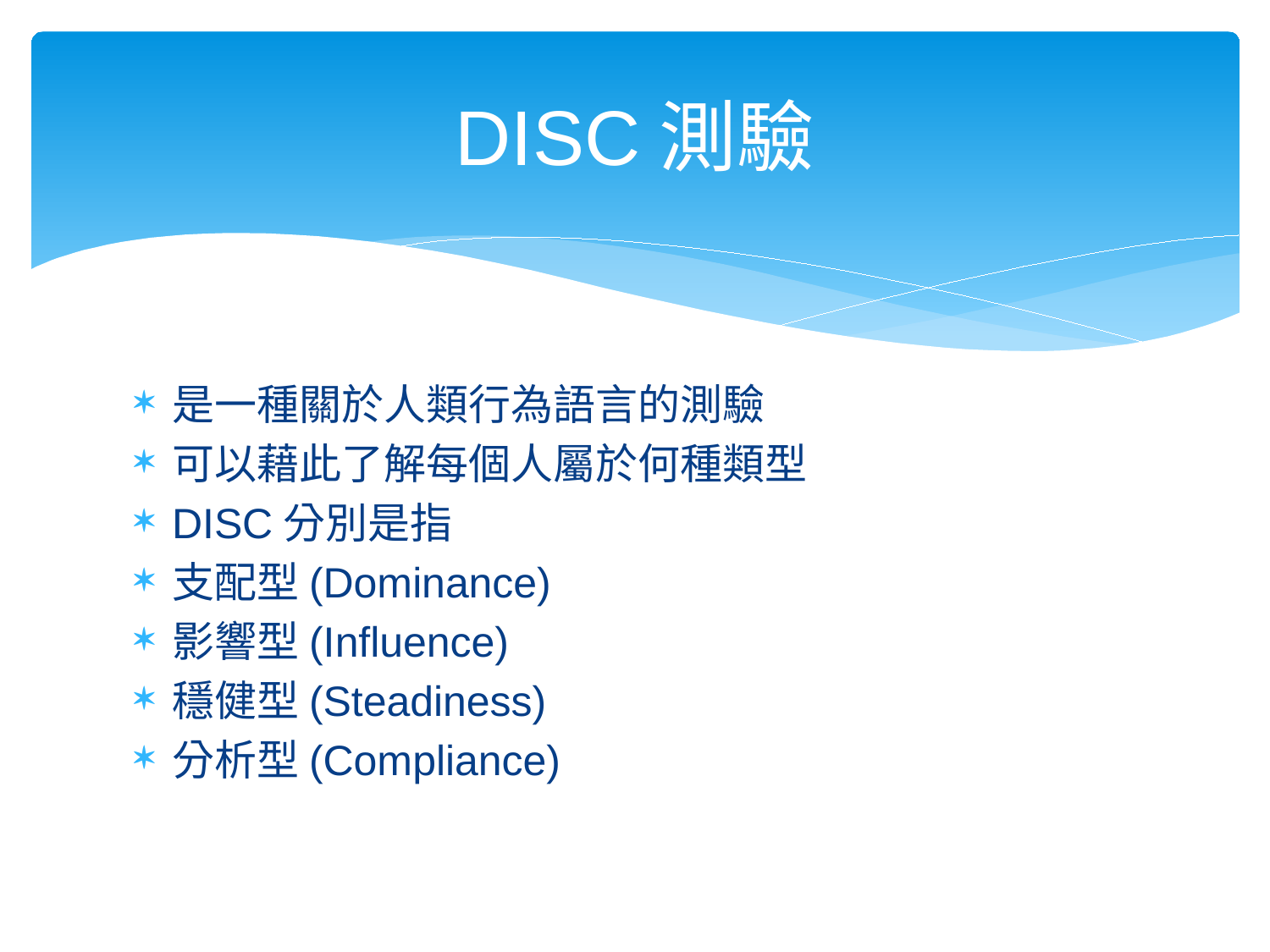

# DISC測驗
是一種關於人類行為語言的測驗
可以藉此了解每個人屬於何種類型
DISC分別是指
支配型(Dominance)
影響型(Influence)
穩健型(Steadiness)
分析型(Compliance)